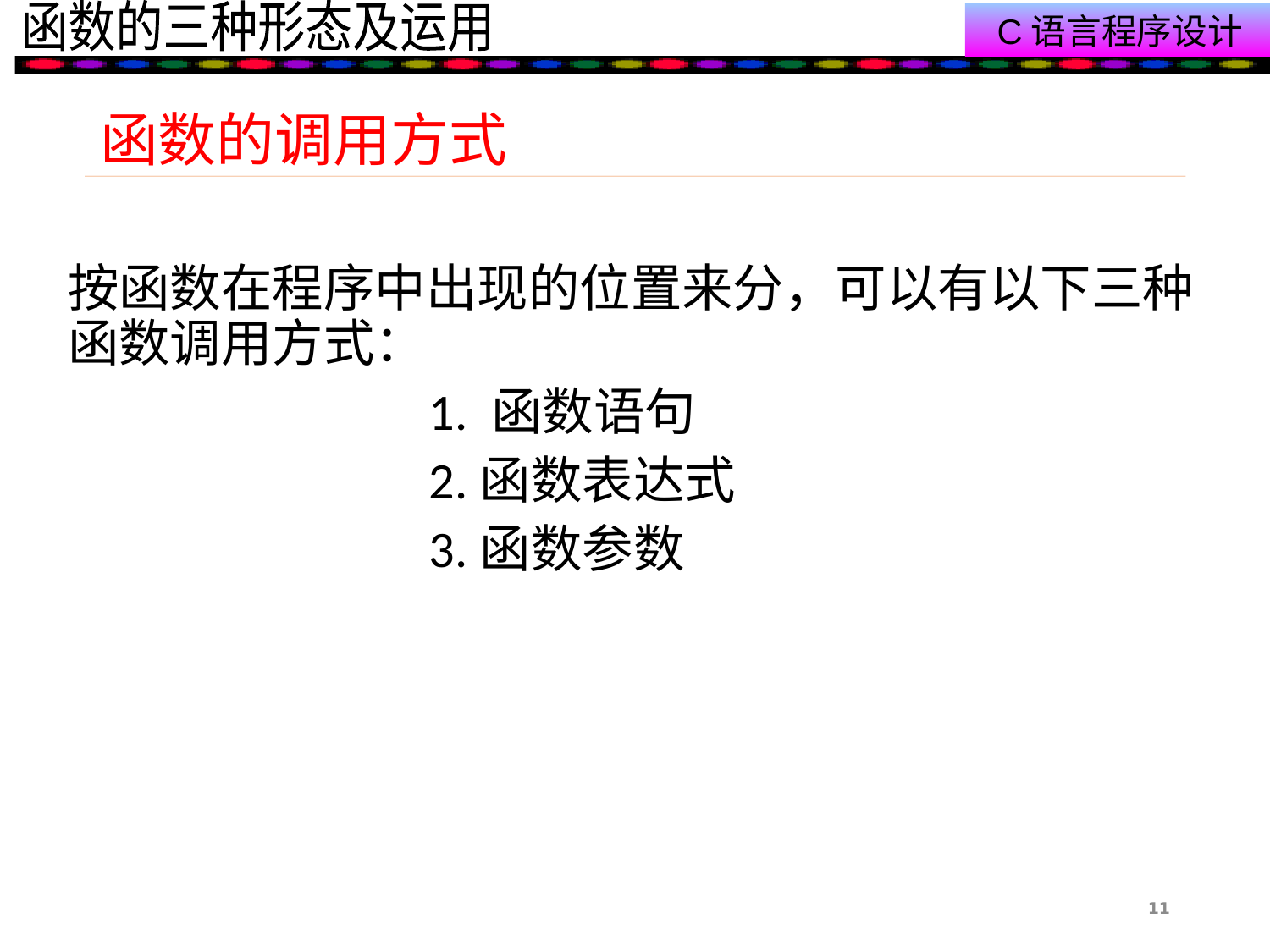

# 函数的调用方式
按函数在程序中出现的位置来分，可以有以下三种函数调用方式：
                               1. 函数语句
                               2.函数表达式
                               3.函数参数

11